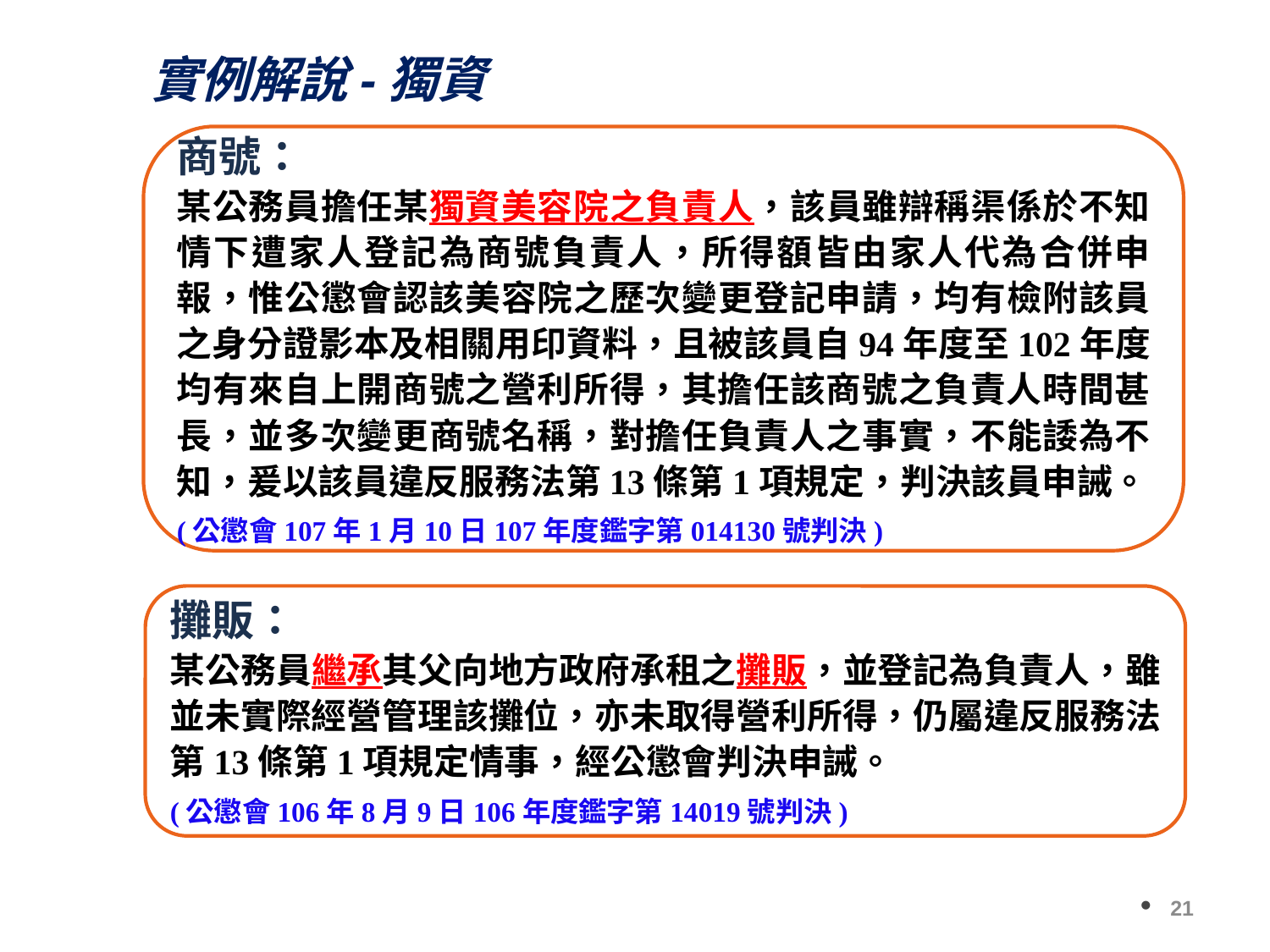

實例解說-獨資
商號：
某公務員擔任某獨資美容院之負責人，該員雖辯稱渠係於不知情下遭家人登記為商號負責人，所得額皆由家人代為合併申報，惟公懲會認該美容院之歷次變更登記申請，均有檢附該員之身分證影本及相關用印資料，且被該員自94年度至102年度均有來自上開商號之營利所得，其擔任該商號之負責人時間甚長，並多次變更商號名稱，對擔任負責人之事實，不能諉為不知，爰以該員違反服務法第13條第1項規定，判決該員申誡。
(公懲會107年1月10日107年度鑑字第014130號判決)

攤販：
某公務員繼承其父向地方政府承租之攤販，並登記為負責人，雖並未實際經營管理該攤位，亦未取得營利所得，仍屬違反服務法第13條第1項規定情事，經公懲會判決申誡。
(公懲會106年8月9日106年度鑑字第14019號判決)
21